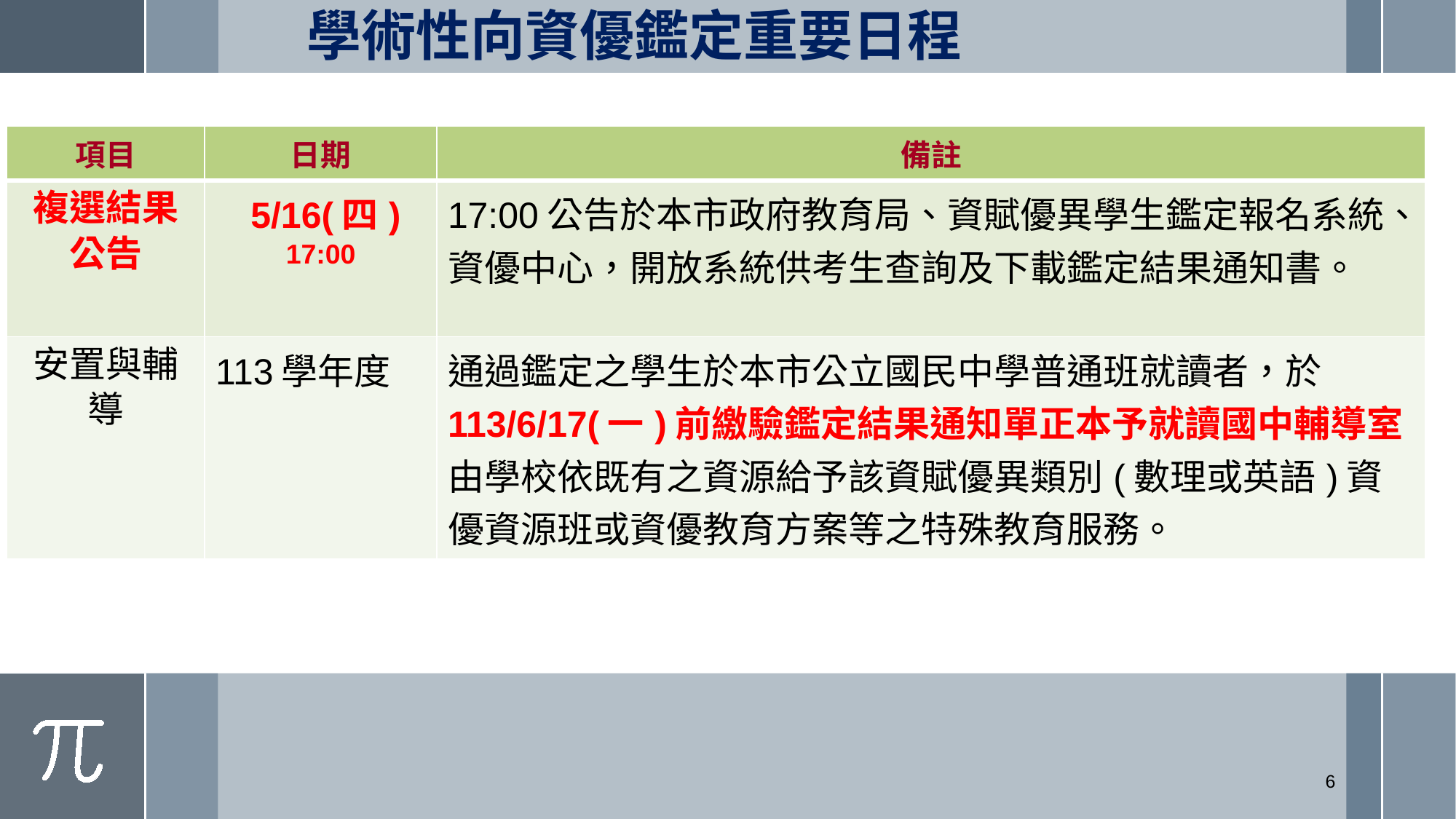

學術性向資優鑑定重要日程
| 項目 | 日期 | 備註 |
| --- | --- | --- |
| 複選結果 公告 | 5/16(四) 17:00 | 17:00公告於本市政府教育局、資賦優異學生鑑定報名系統、資優中心，開放系統供考生查詢及下載鑑定結果通知書。 |
| 安置與輔導 | 113學年度 | 通過鑑定之學生於本市公立國民中學普通班就讀者，於113/6/17(一)前繳驗鑑定結果通知單正本予就讀國中輔導室 由學校依既有之資源給予該資賦優異類別(數理或英語)資優資源班或資優教育方案等之特殊教育服務。 |
6